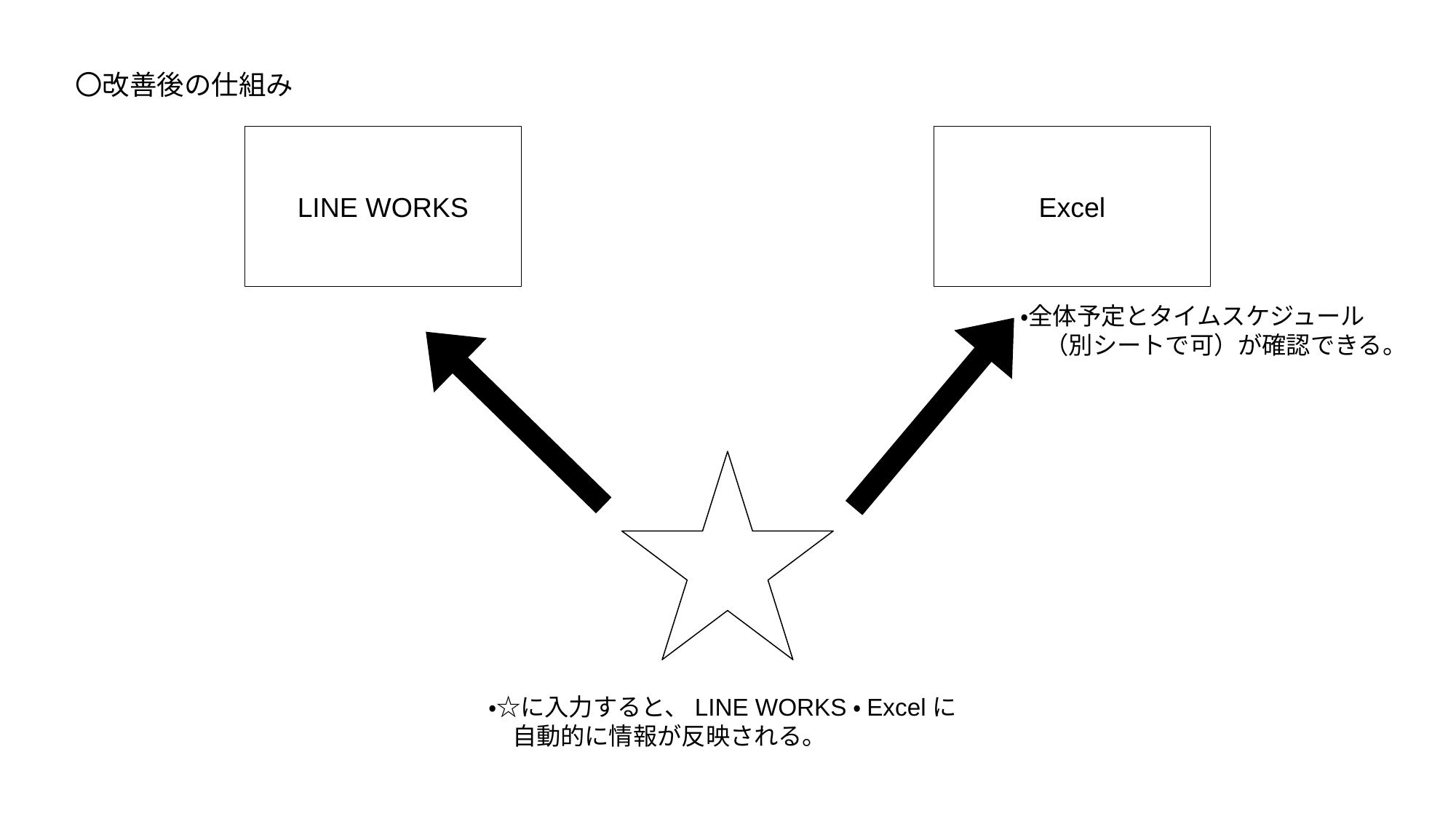

〇改善後の仕組み
LINE WORKS
Excel

・全体予定とタイムスケジュール
　（別シートで可）が確認できる。

・☆に入力すると、LINE WORKS・Excelに
　自動的に情報が反映される。